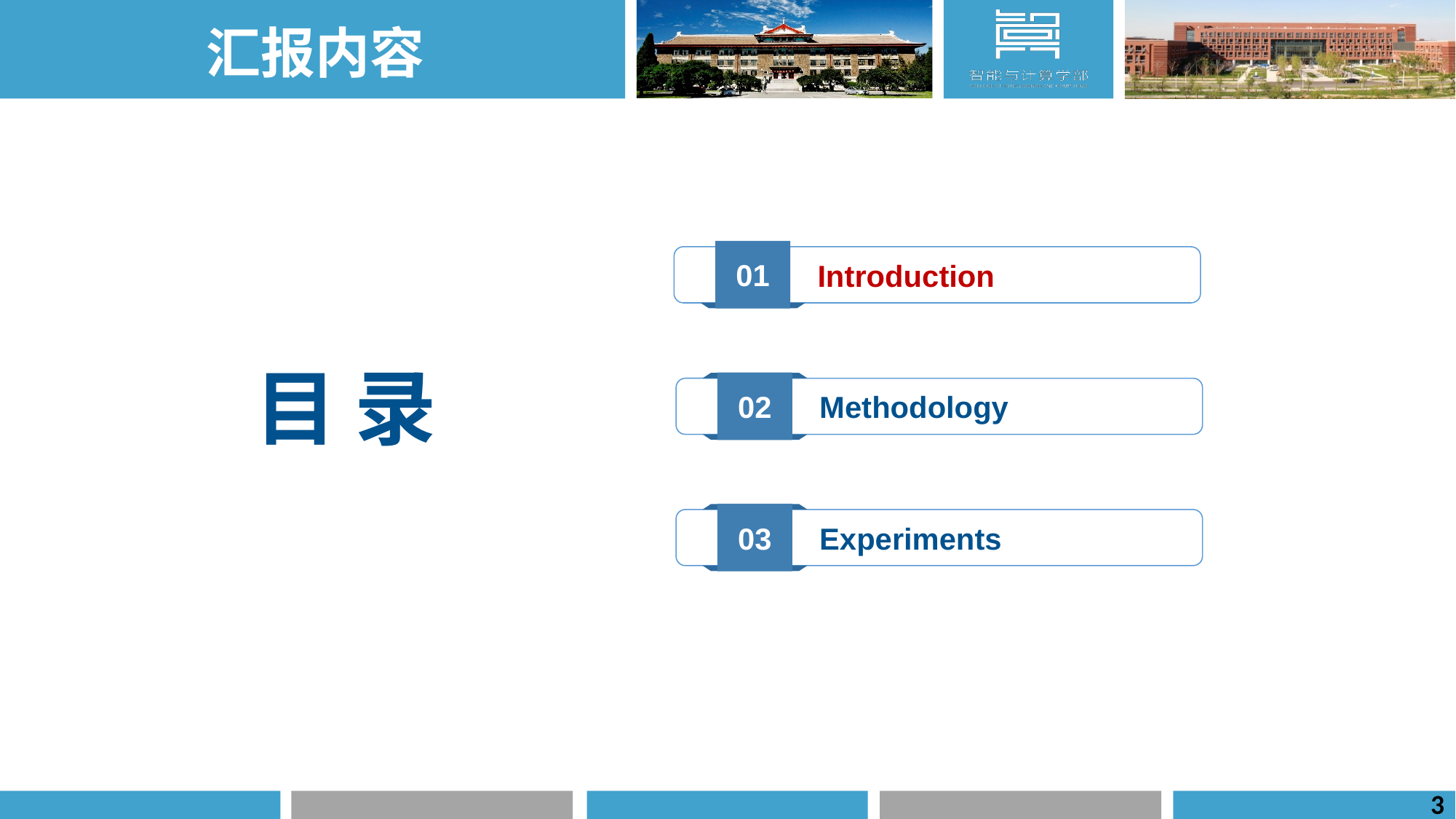

汇报内容
01
Introduction

目 录
02

Methodology

03

Experiments

3